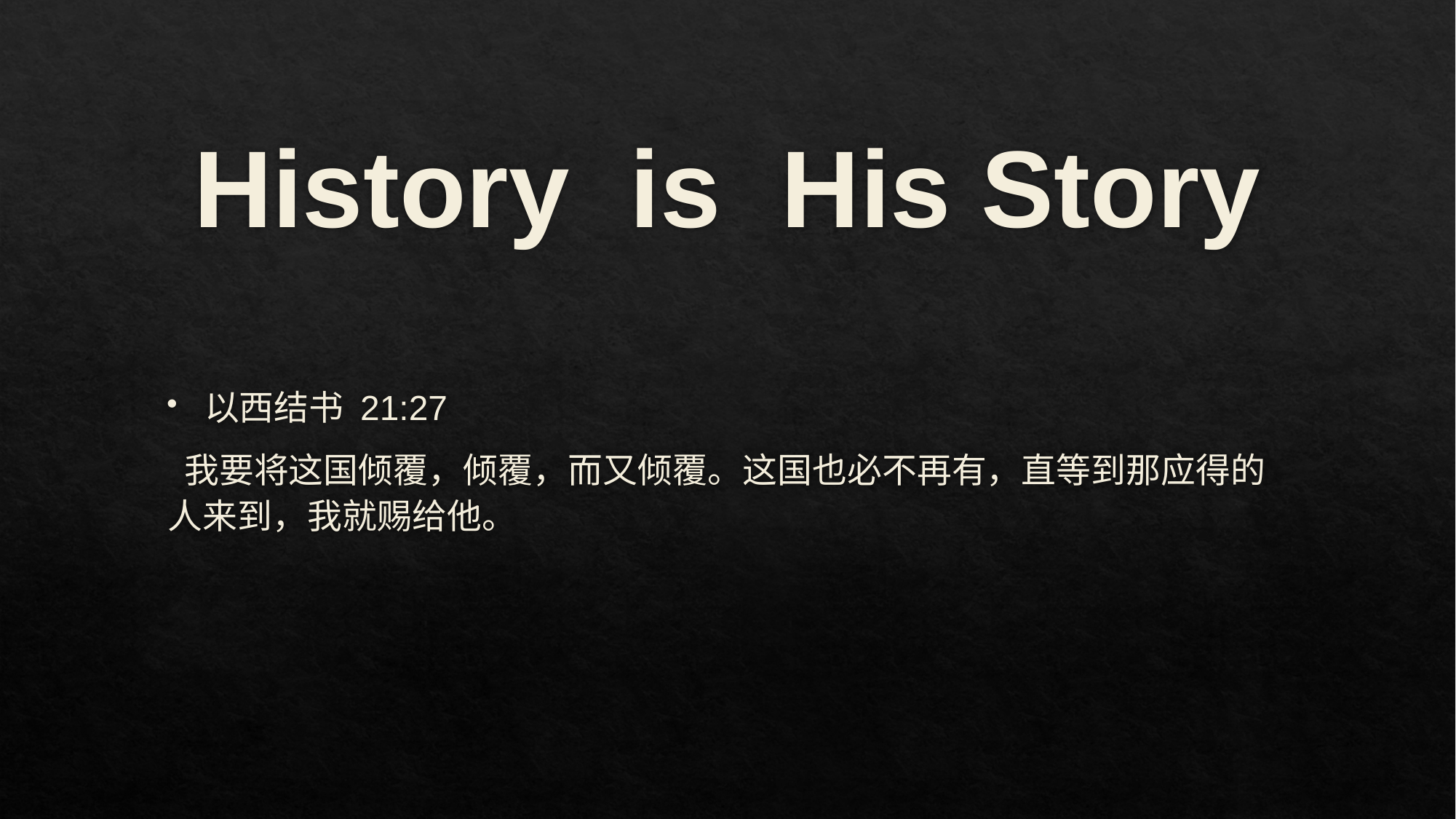

# History  is  His Story
以西结书 21:27
 我要将这国倾覆，倾覆，而又倾覆。这国也必不再有，直等到那应得的人来到，我就赐给他。